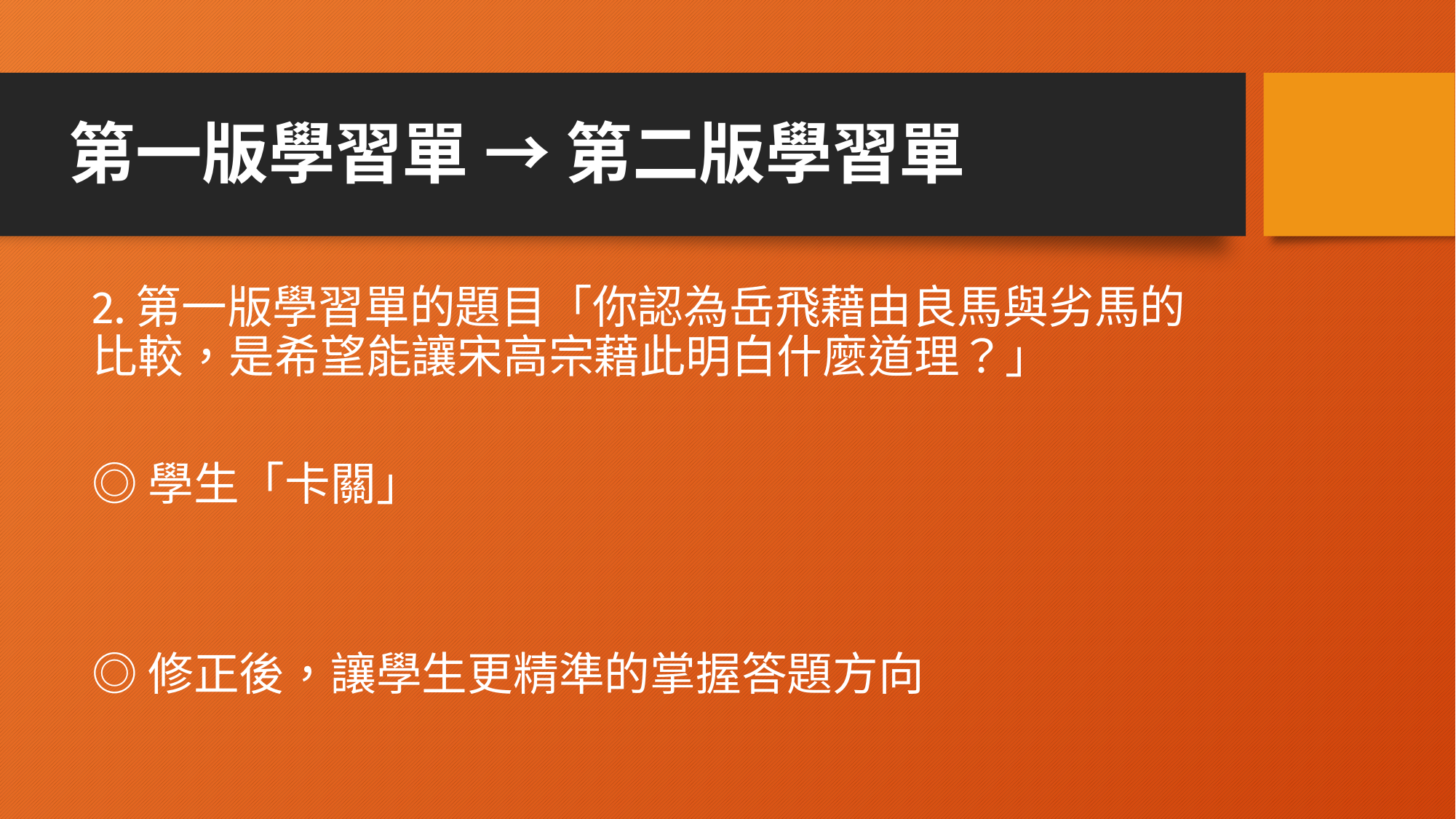

# 第一版學習單 → 第二版學習單
2.第一版學習單的題目「你認為岳飛藉由良馬與劣馬的比較，是希望能讓宋高宗藉此明白什麼道理？」

◎學生「卡關」

◎修正後，讓學生更精準的掌握答題方向